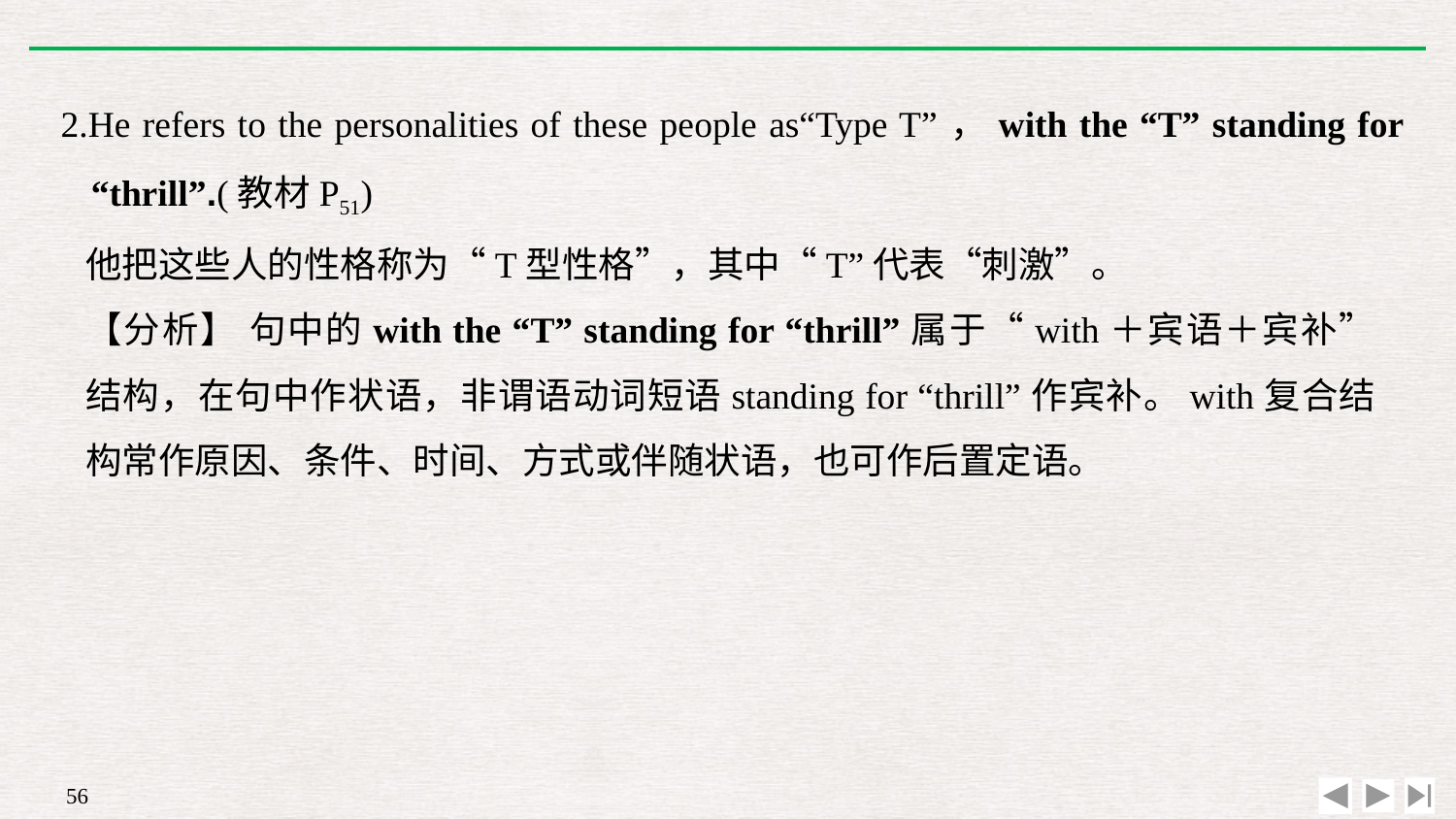

2.He refers to the personalities of these people as“Type T”，with the “T” standing for “thrill”.(教材P51)
他把这些人的性格称为“T型性格”，其中“T”代表“刺激”。
【分析】 句中的with the “T” standing for “thrill”属于“with＋宾语＋宾补” 结构，在句中作状语，非谓语动词短语standing for “thrill”作宾补。with复合结构常作原因、条件、时间、方式或伴随状语，也可作后置定语。